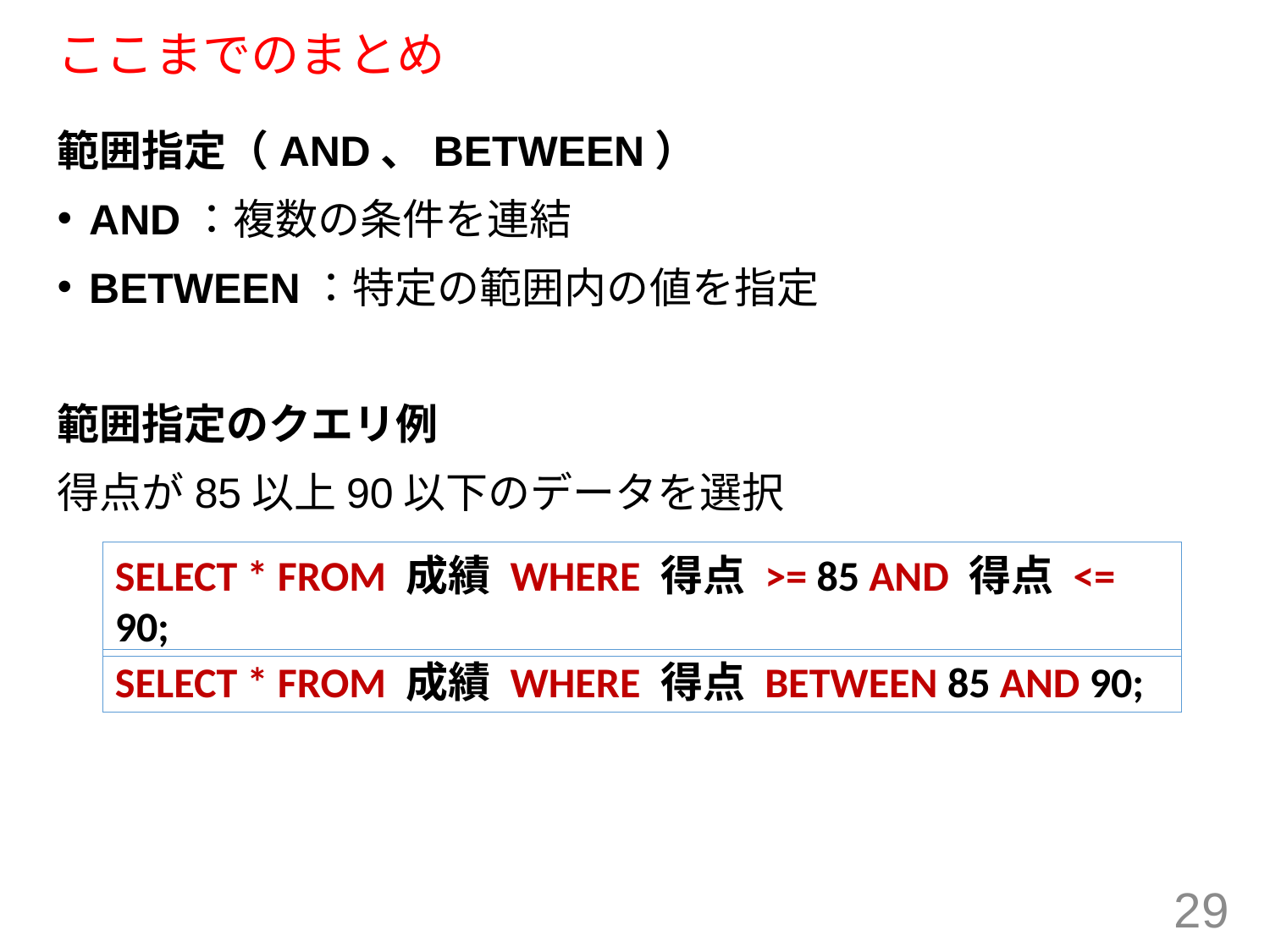

# ここまでのまとめ
範囲指定（AND、BETWEEN）
AND：複数の条件を連結
BETWEEN：特定の範囲内の値を指定

範囲指定のクエリ例
得点が85以上90以下のデータを選択
SELECT * FROM 成績 WHERE 得点 >= 85 AND 得点 <= 90;
SELECT * FROM 成績 WHERE 得点 BETWEEN 85 AND 90;
29